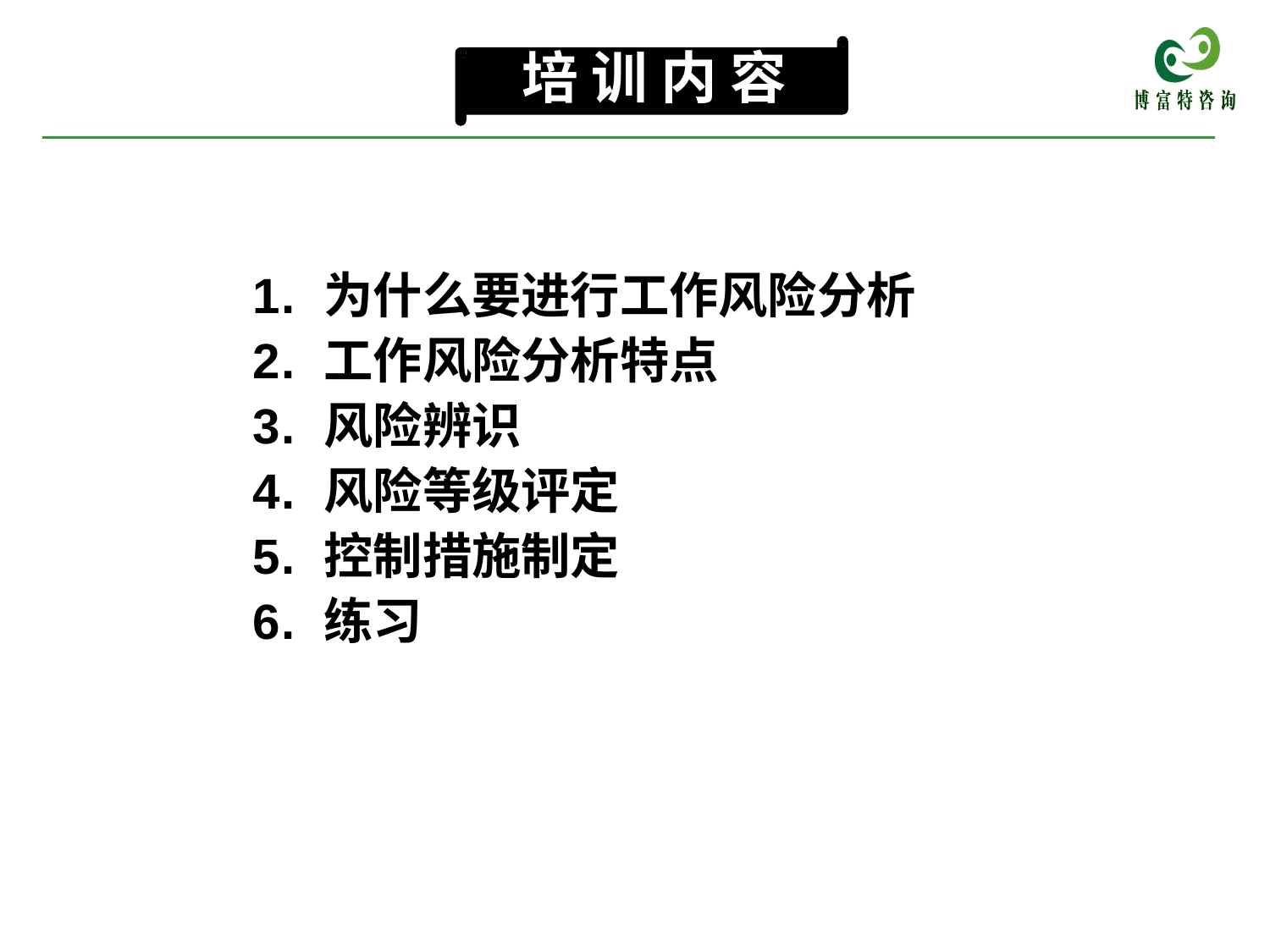

培 训 内 容
为什么要进行工作风险分析
工作风险分析特点
风险辨识
风险等级评定
控制措施制定
练习